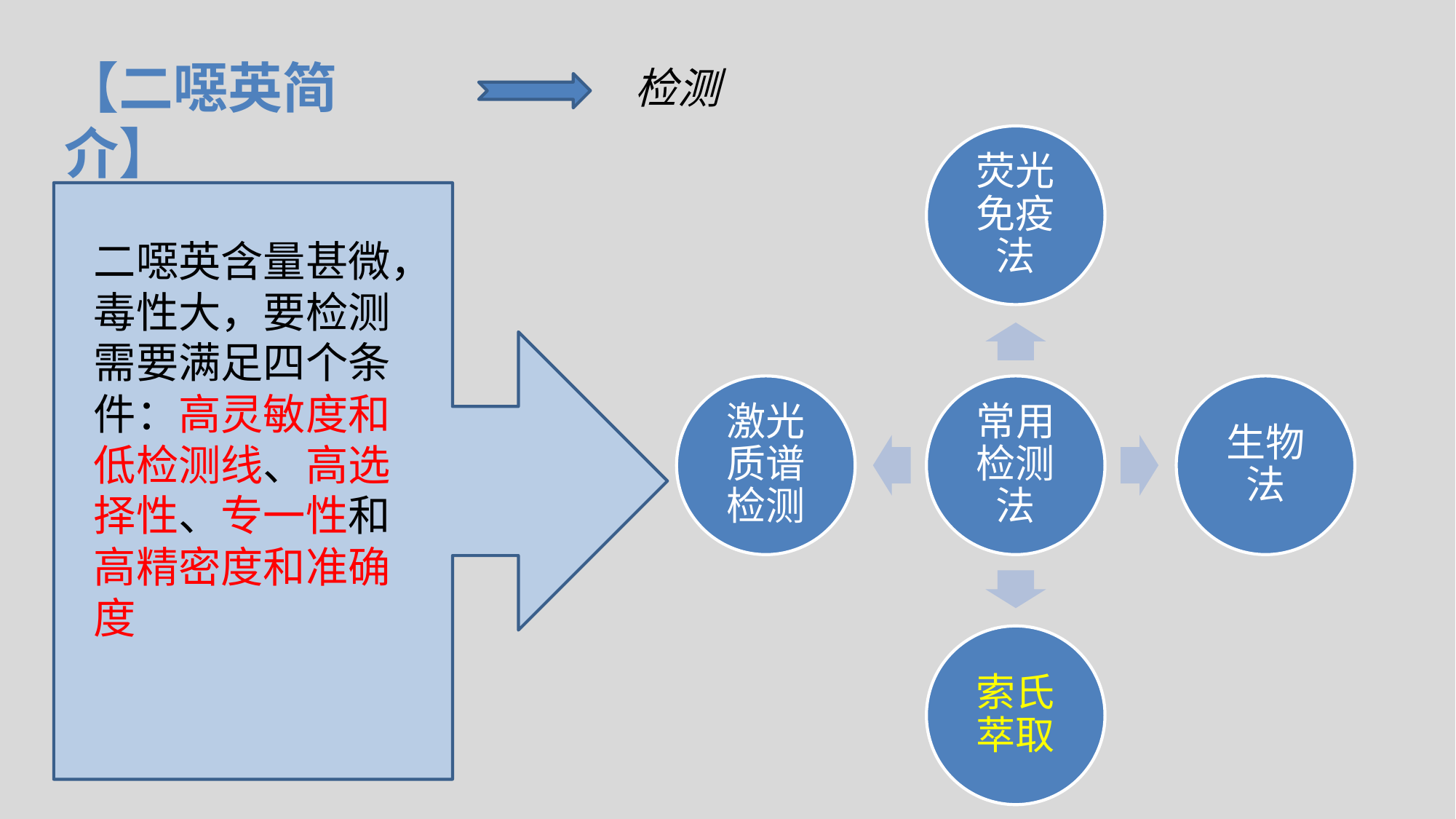

【二噁英简介】
检测

常用检测法

荧光免疫法

生物法

索氏萃取

激光质谱检测

二噁英含量甚微，毒性大，要检测需要满足四个条件：高灵敏度和低检测线、高选择性、专一性和高精密度和准确度